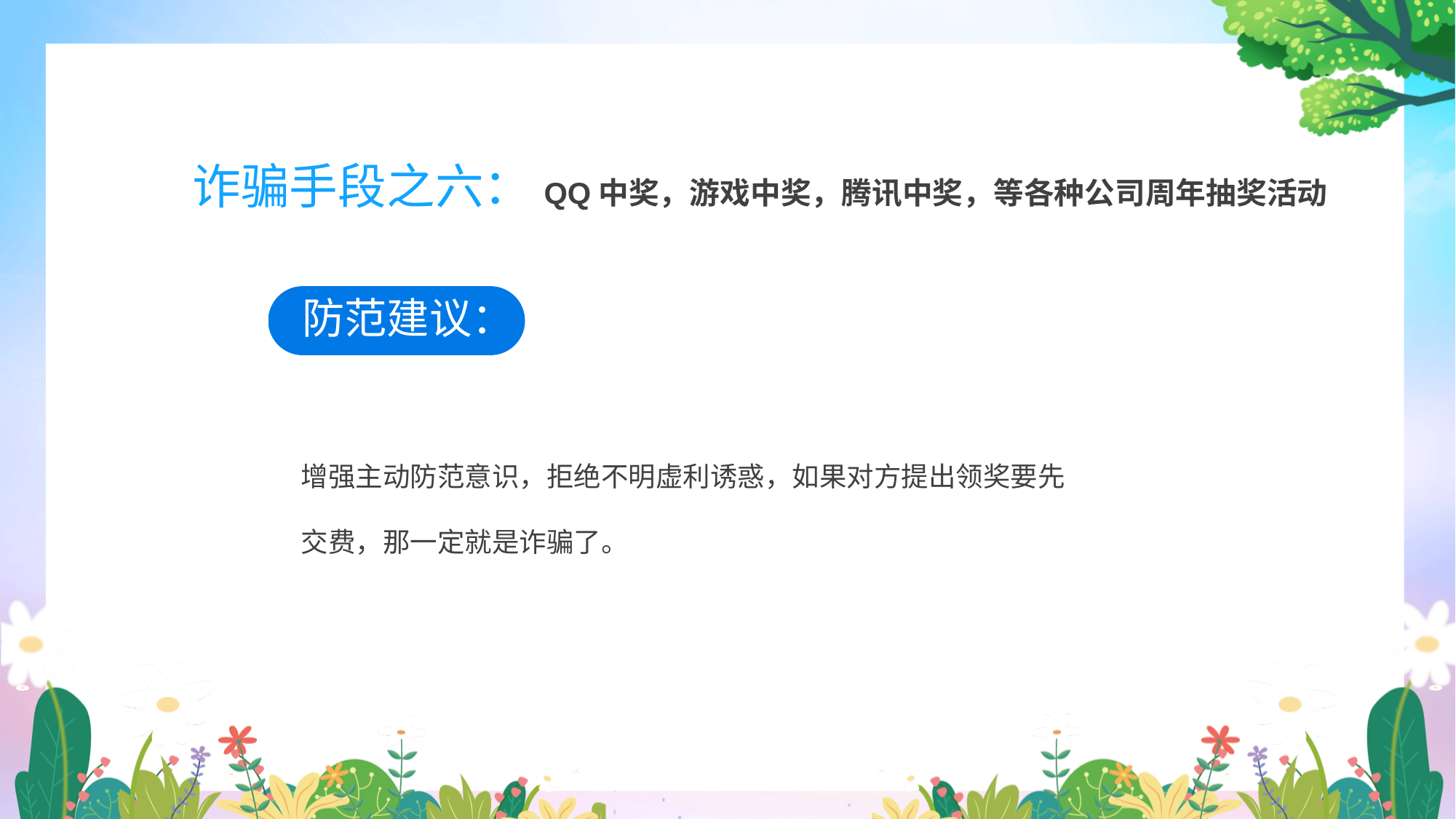

诈骗手段之六：QQ中奖，游戏中奖，腾讯中奖，等各种公司周年抽奖活动

防范建议：
增强主动防范意识，拒绝不明虚利诱惑，如果对方提出领奖要先交费，那一定就是诈骗了。